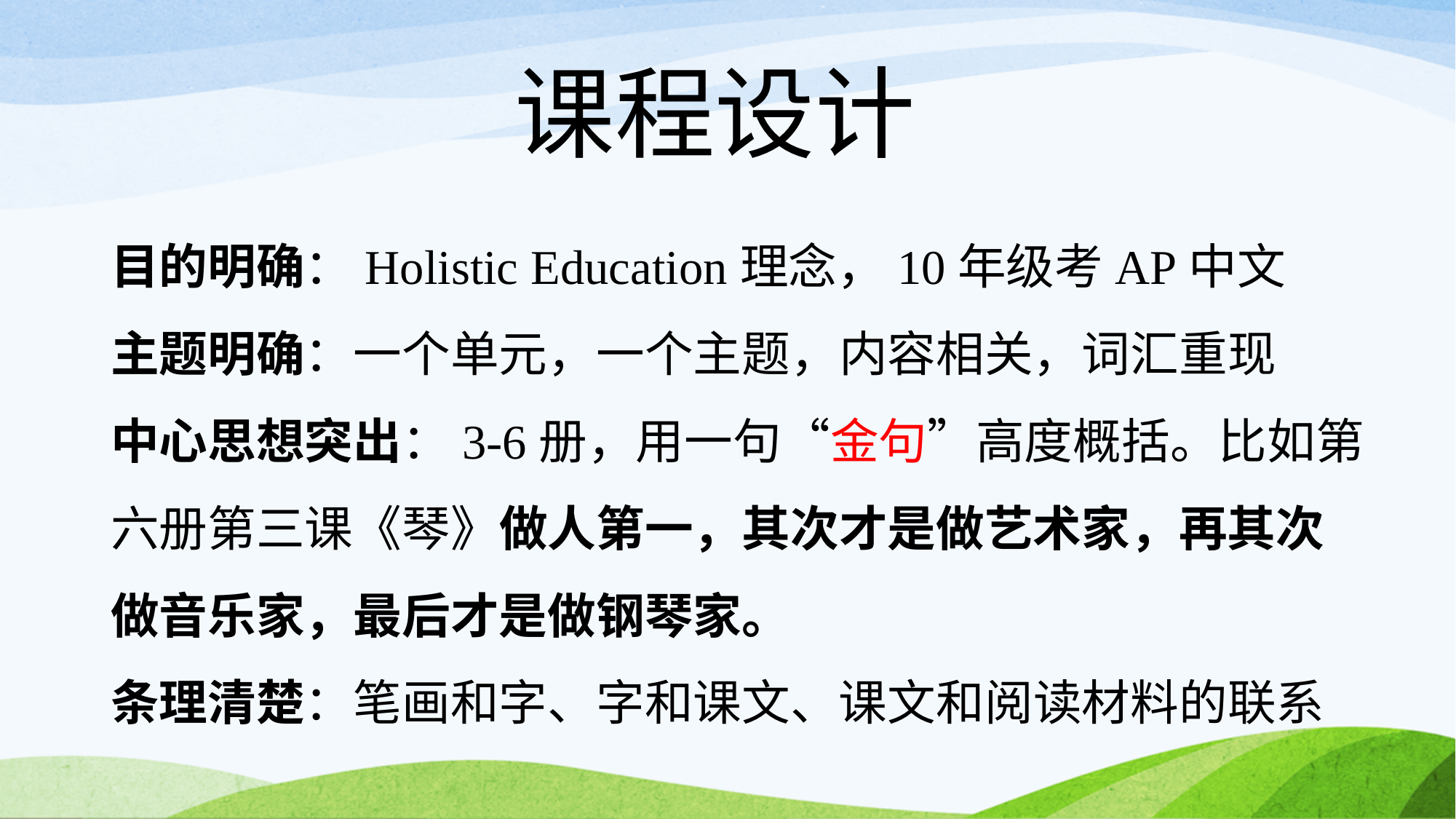

课程设计

目的明确：Holistic Education理念，10年级考AP中文
主题明确：一个单元，一个主题，内容相关，词汇重现
中心思想突出：3-6册，用一句“金句”高度概括。比如第六册第三课《琴》做人第一，其次才是做艺术家，再其次做音乐家，最后才是做钢琴家。
条理清楚：笔画和字、字和课文、课文和阅读材料的联系